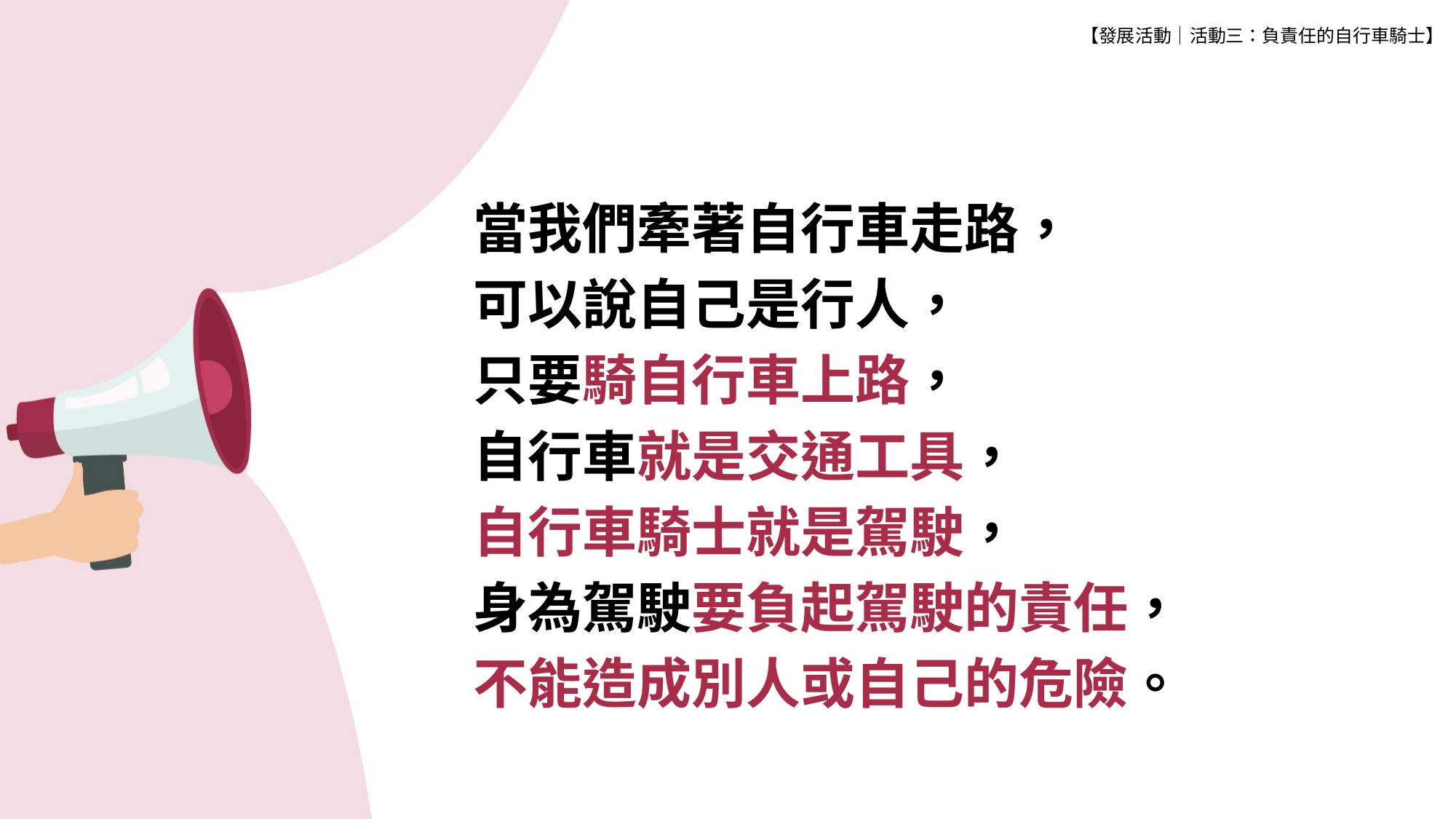

【發展活動│活動三：負責任的自行車騎士】
當我們牽著自行車走路，
可以說自己是行人，
只要騎自行車上路，
自行車就是交通工具，
自行車騎士就是駕駛，
身為駕駛要負起駕駛的責任，
不能造成別人或自己的危險。